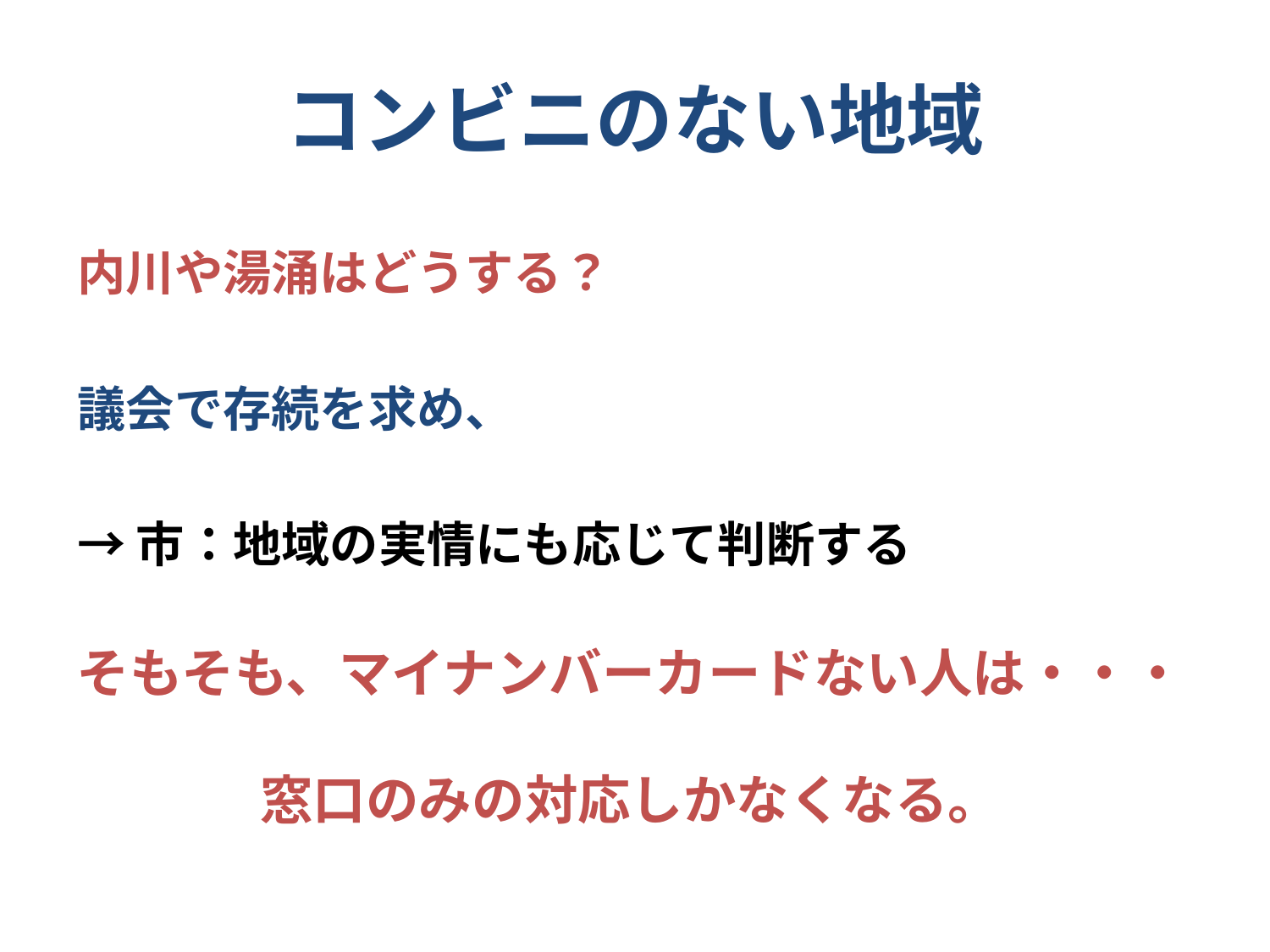

# コンビニのない地域
内川や湯涌はどうする？

議会で存続を求め、

→市：地域の実情にも応じて判断する
そもそも、マイナンバーカードない人は・・・

窓口のみの対応しかなくなる。